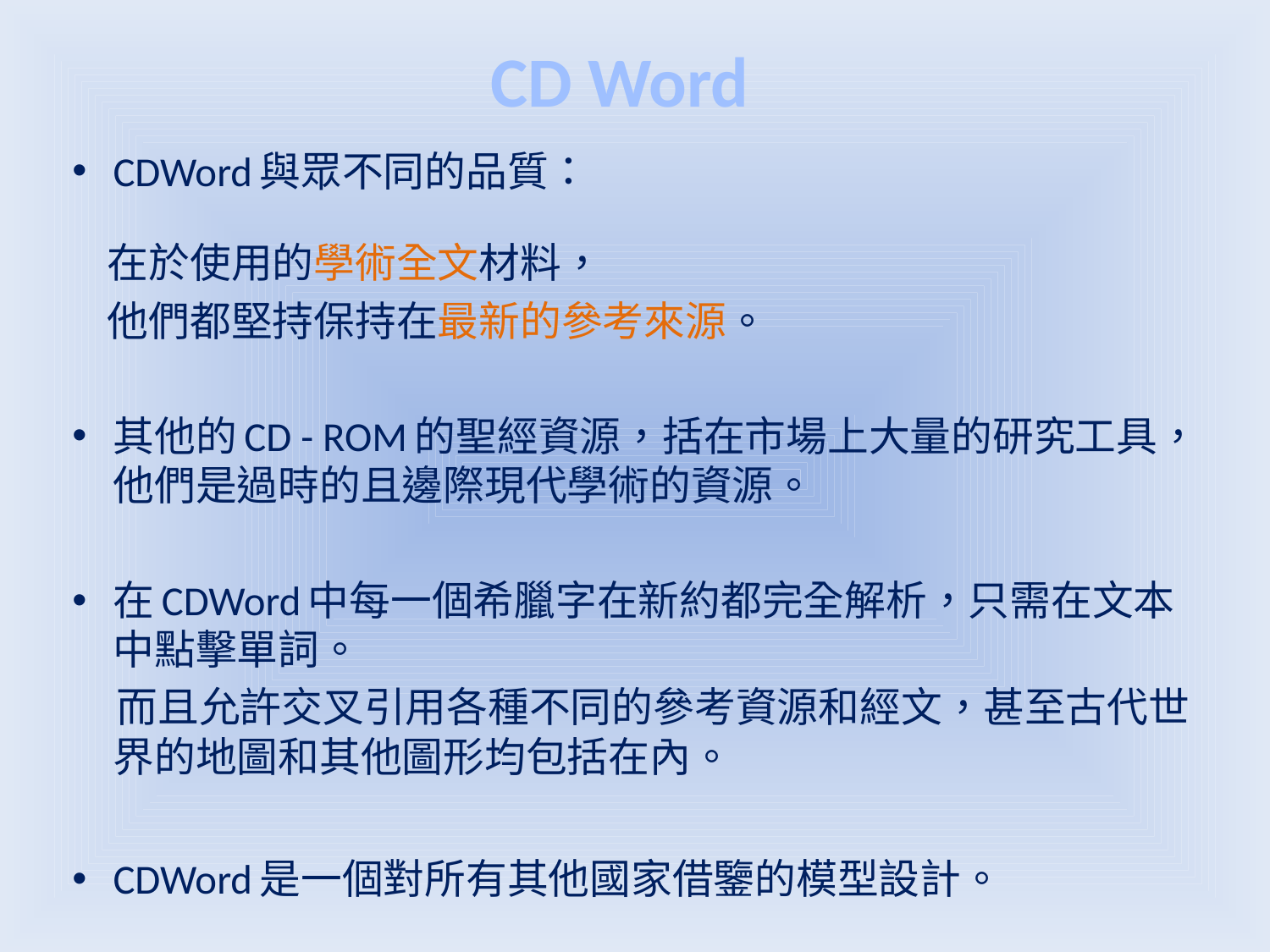

CD Word
CDWord與眾不同的品質：
   在於使用的學術全文材料，
   他們都堅持保持在最新的參考來源。

其他的CD - ROM的聖經資源，括在市場上大量的研究工具，他們是過時的且邊際現代學術的資源。

在CDWord中每一個希臘字在新約都完全解析，只需在文本中點擊單詞。
    而且允許交叉引用各種不同的參考資源和經文，甚至古代世界的地圖和其他圖形均包括在內。

CDWord是一個對所有其他國家借鑒的模型設計。